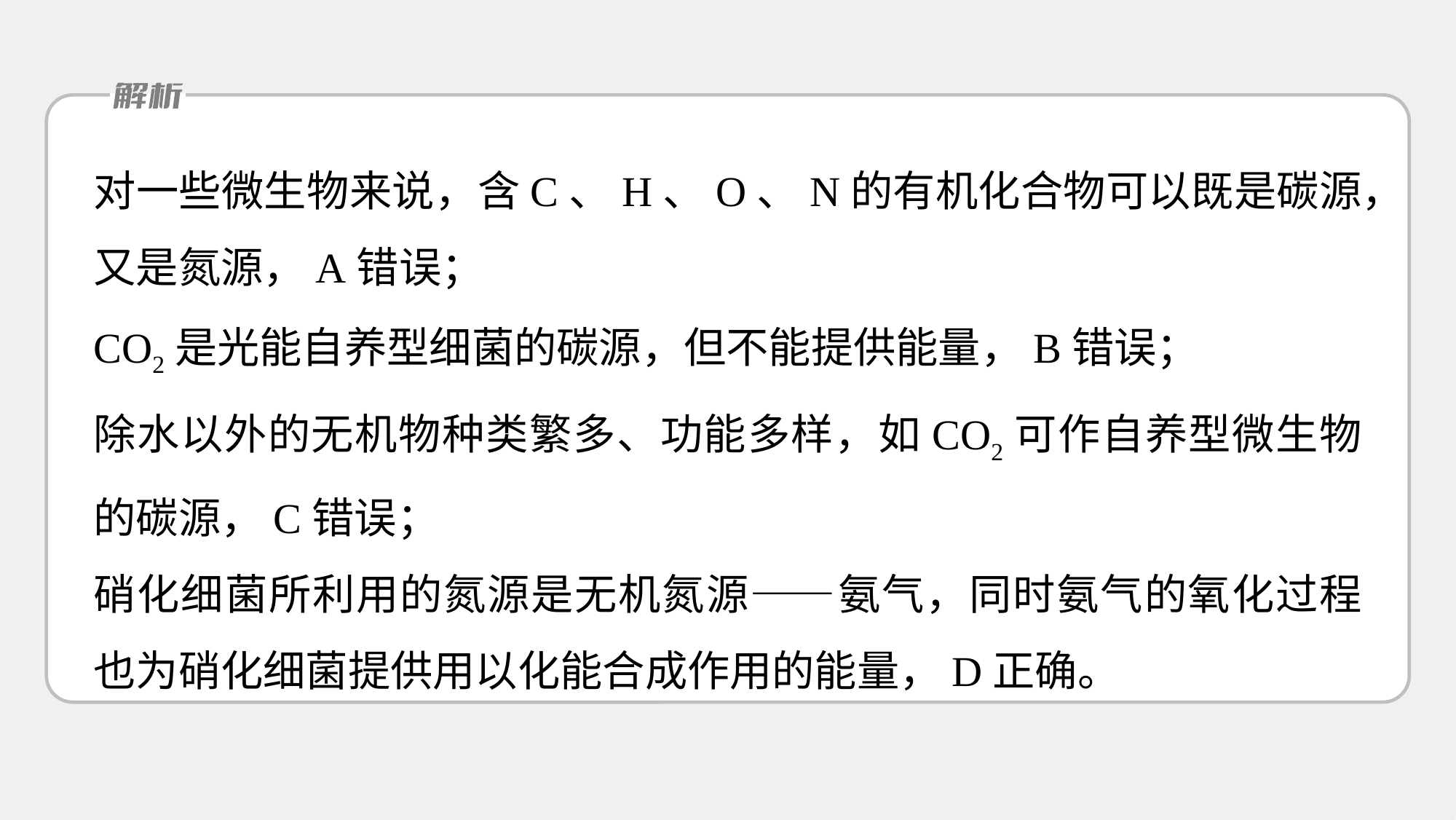

对一些微生物来说，含C、H、O、N的有机化合物可以既是碳源，又是氮源，A错误；
CO2是光能自养型细菌的碳源，但不能提供能量，B错误；
除水以外的无机物种类繁多、功能多样，如CO2可作自养型微生物的碳源，C错误；
硝化细菌所利用的氮源是无机氮源——氨气，同时氨气的氧化过程也为硝化细菌提供用以化能合成作用的能量，D正确。